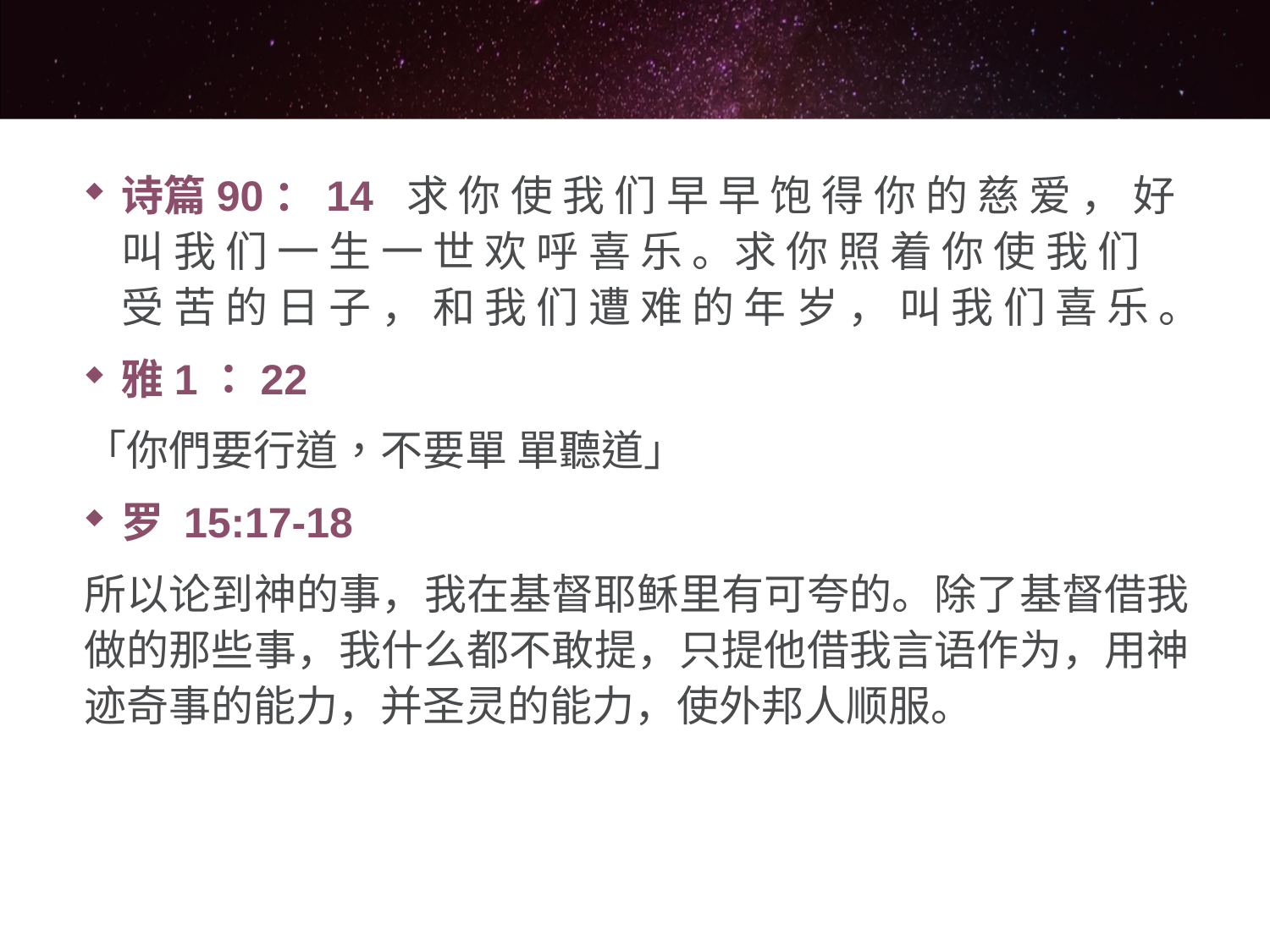

#
诗篇90：14  求 你 使 我 们 早 早 饱 得 你 的 慈 爱 ， 好 叫 我 们 一 生 一 世 欢 呼 喜 乐 。求 你 照 着 你 使 我 们 受 苦 的 日 子 ， 和 我 们 遭 难 的 年 岁 ， 叫 我 们 喜 乐 。
雅1：22
「你們要行道，不要單 單聽道」
罗 15:17-18
所以论到神的事，我在基督耶稣里有可夸的。除了基督借我做的那些事，我什么都不敢提，只提他借我言语作为，用神迹奇事的能力，并圣灵的能力，使外邦人顺服。